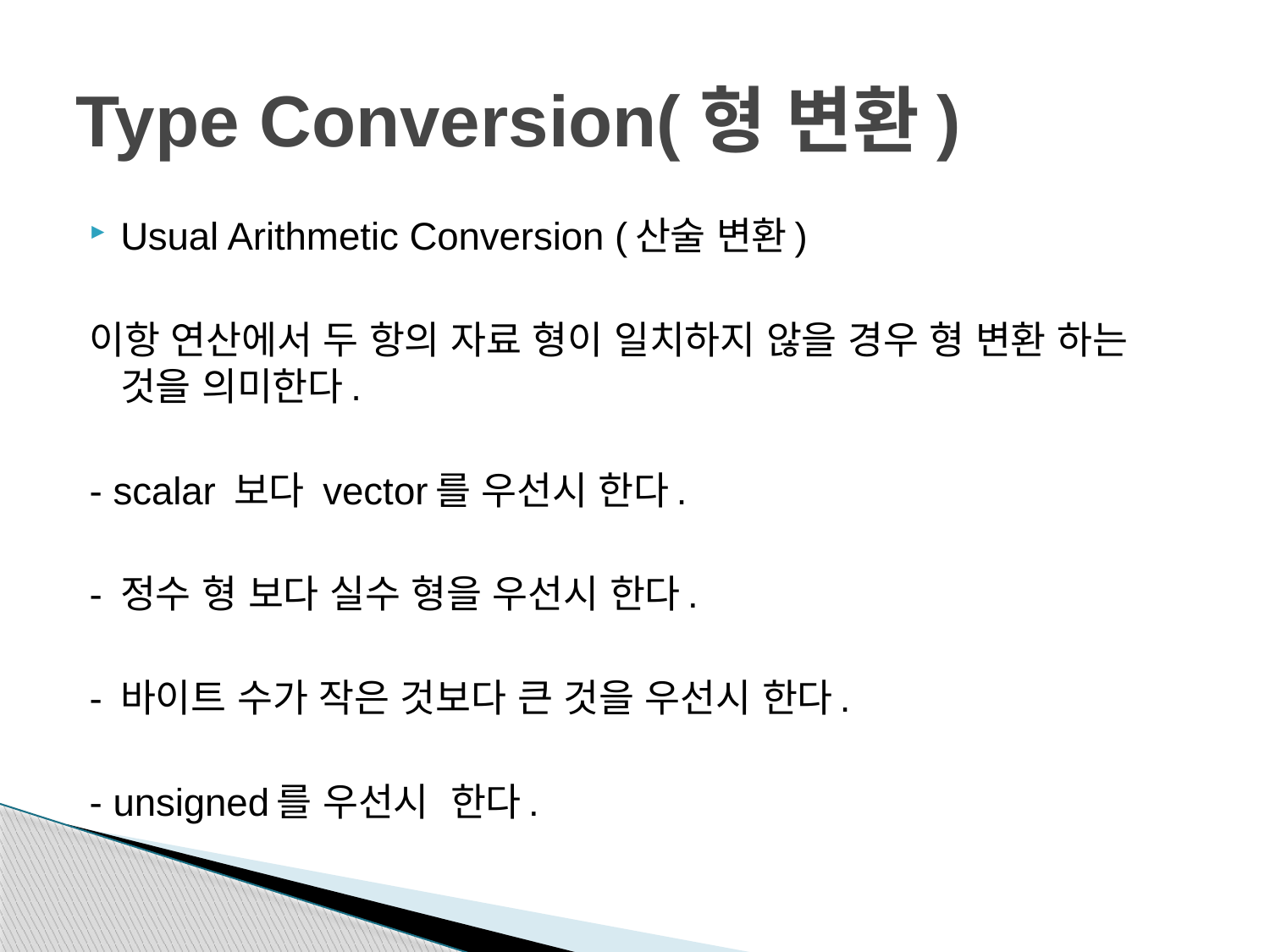

# Type Conversion(형 변환)
Usual Arithmetic Conversion (산술 변환)

이항 연산에서 두 항의 자료 형이 일치하지 않을 경우 형 변환 하는 것을 의미한다.

- scalar 보다 vector를 우선시 한다.

- 정수 형 보다 실수 형을 우선시 한다.

- 바이트 수가 작은 것보다 큰 것을 우선시 한다.

- unsigned를 우선시  한다.